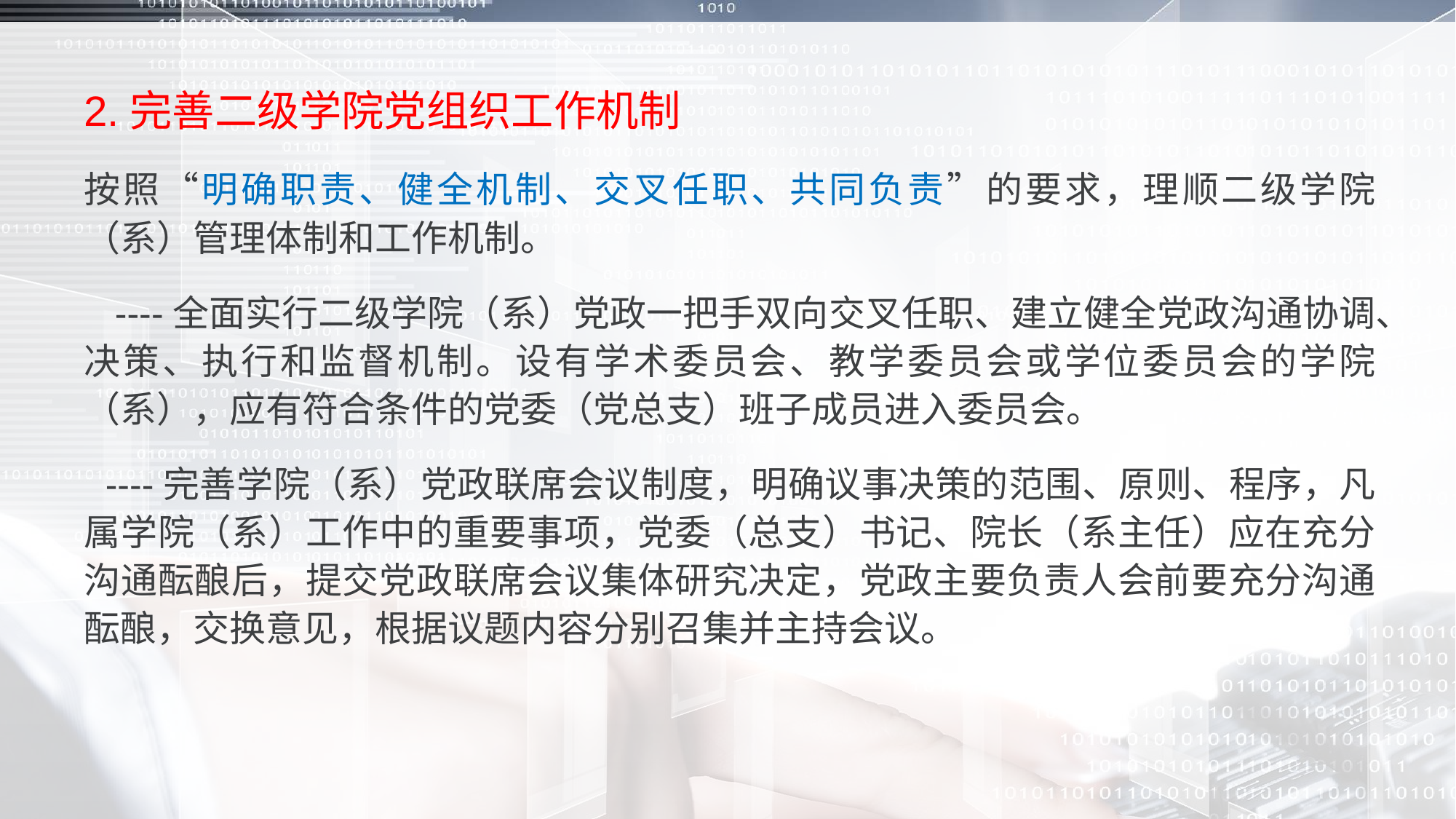

2.完善二级学院党组织工作机制
按照“明确职责、健全机制、交叉任职、共同负责”的要求，理顺二级学院（系）管理体制和工作机制。
   ----全面实行二级学院（系）党政一把手双向交叉任职、建立健全党政沟通协调、决策、执行和监督机制。设有学术委员会、教学委员会或学位委员会的学院（系），应有符合条件的党委（党总支）班子成员进入委员会。
  ----完善学院（系）党政联席会议制度，明确议事决策的范围、原则、程序，凡属学院（系）工作中的重要事项，党委（总支）书记、院长（系主任）应在充分沟通酝酿后，提交党政联席会议集体研究决定，党政主要负责人会前要充分沟通酝酿，交换意见，根据议题内容分别召集并主持会议。